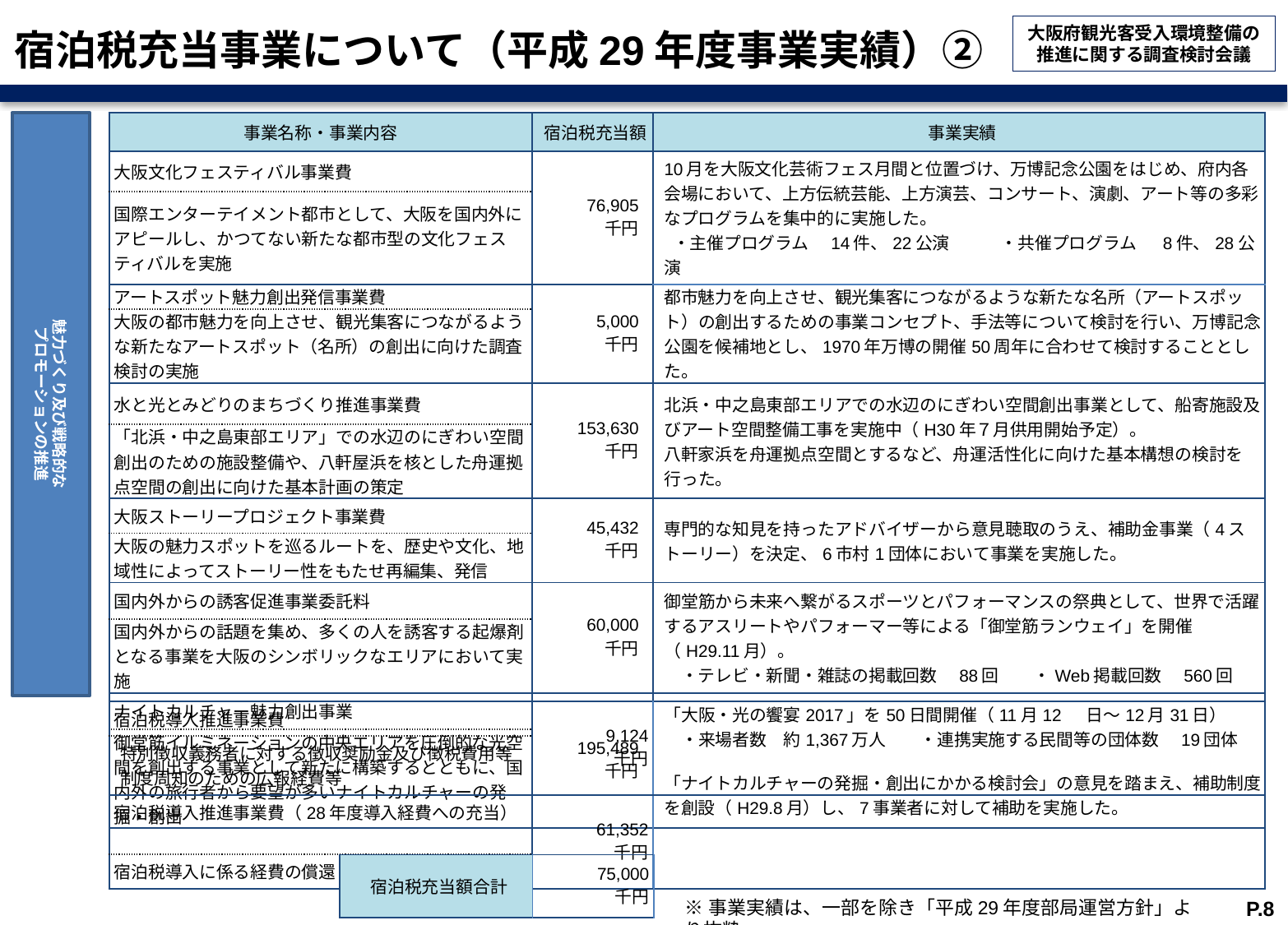

# 宿泊税充当事業について（平成29年度事業実績）②
魅力づくり及び戦略的な
プロモーションの推進
| 事業名称・事業内容 | 宿泊税充当額 | 事業実績 |
| --- | --- | --- |
| 大阪文化フェスティバル事業費 | 76,905 千円 | 10月を大阪文化芸術フェス月間と位置づけ、万博記念公園をはじめ、府内各会場において、上方伝統芸能、上方演芸、コンサート、演劇、アート等の多彩なプログラムを集中的に実施した。  ・主催プログラム　14件、22公演　　　・共催プログラム　 8件、28公演 |
| 国際エンターテイメント都市として、大阪を国内外にアピールし、かつてない新たな都市型の文化フェスティバルを実施 |  |  |
| アートスポット魅力創出発信事業費 | 5,000 千円 | 都市魅力を向上させ、観光集客につながるような新たな名所（アートスポット）の創出するための事業コンセプト、手法等について検討を行い、万博記念公園を候補地とし、1970年万博の開催50周年に合わせて検討することとした。 |
| 大阪の都市魅力を向上させ、観光集客につながるような新たなアートスポット（名所）の創出に向けた調査検討の実施 |  |  |
| 水と光とみどりのまちづくり推進事業費 | 153,630 千円 | 北浜・中之島東部エリアでの水辺のにぎわい空間創出事業として、船寄施設及びアート空間整備工事を実施中（H30年７月供用開始予定）。 八軒家浜を舟運拠点空間とするなど、舟運活性化に向けた基本構想の検討を行った。 |
| 「北浜・中之島東部エリア」での水辺のにぎわい空間創出のための施設整備や、八軒屋浜を核とした舟運拠点空間の創出に向けた基本計画の策定 |  |  |
| 大阪ストーリープロジェクト事業費 | 45,432 千円 | 専門的な知見を持ったアドバイザーから意見聴取のうえ、補助金事業（4ストーリー）を決定、6市村1団体において事業を実施した。 |
| 大阪の魅力スポットを巡るルートを、歴史や文化、地域性によってストーリー性をもたせ再編集、発信 |  |  |
| 国内外からの誘客促進事業委託料 | 60,000 千円 | 御堂筋から未来へ繋がるスポーツとパフォーマンスの祭典として、世界で活躍するアスリートやパフォーマー等による「御堂筋ランウェイ」を開催（H29.11月）。 　・テレビ・新聞・雑誌の掲載回数　88回　　・Web掲載回数　560回 |
| 国内外からの話題を集め、多くの人を誘客する起爆剤となる事業を大阪のシンボリックなエリアにおいて実施 |  |  |
| ナイトカルチャー魅力創出事業 | 195,489 千円 | 「大阪・光の饗宴2017」を50日間開催（11月12　 日～12月31日） 　・来場者数　約1,367万人　　・連携実施する民間等の団体数　19団体 「ナイトカルチャーの発掘・創出にかかる検討会」の意見を踏まえ、補助制度を創設（H29.8月）し、7事業者に対して補助を実施した。 |
| 御堂筋イルミネーションの中央エリアを圧倒的な光空間を創出する事業として新たに構築するとともに、国内外の旅行者から要望が多いナイトカルチャーの発掘・創出 |  |  |
| 宿泊税導入推進事業費 | 9,124 千円 |  |
| --- | --- | --- |
| 特別徴収義務者に対する徴収奨励金及び徴税費用等 制度周知のための広報経費等 |  |  |
| 宿泊税導入推進事業費（28年度導入経費への充当） | 61,352 千円 |  |
| 宿泊税導入に係る経費の償還 |  |  |
| 宿泊税充当額合計 | 75,000 千円 |
| --- | --- |
P.8
※事業実績は、一部を除き「平成29年度部局運営方針」より抜粋